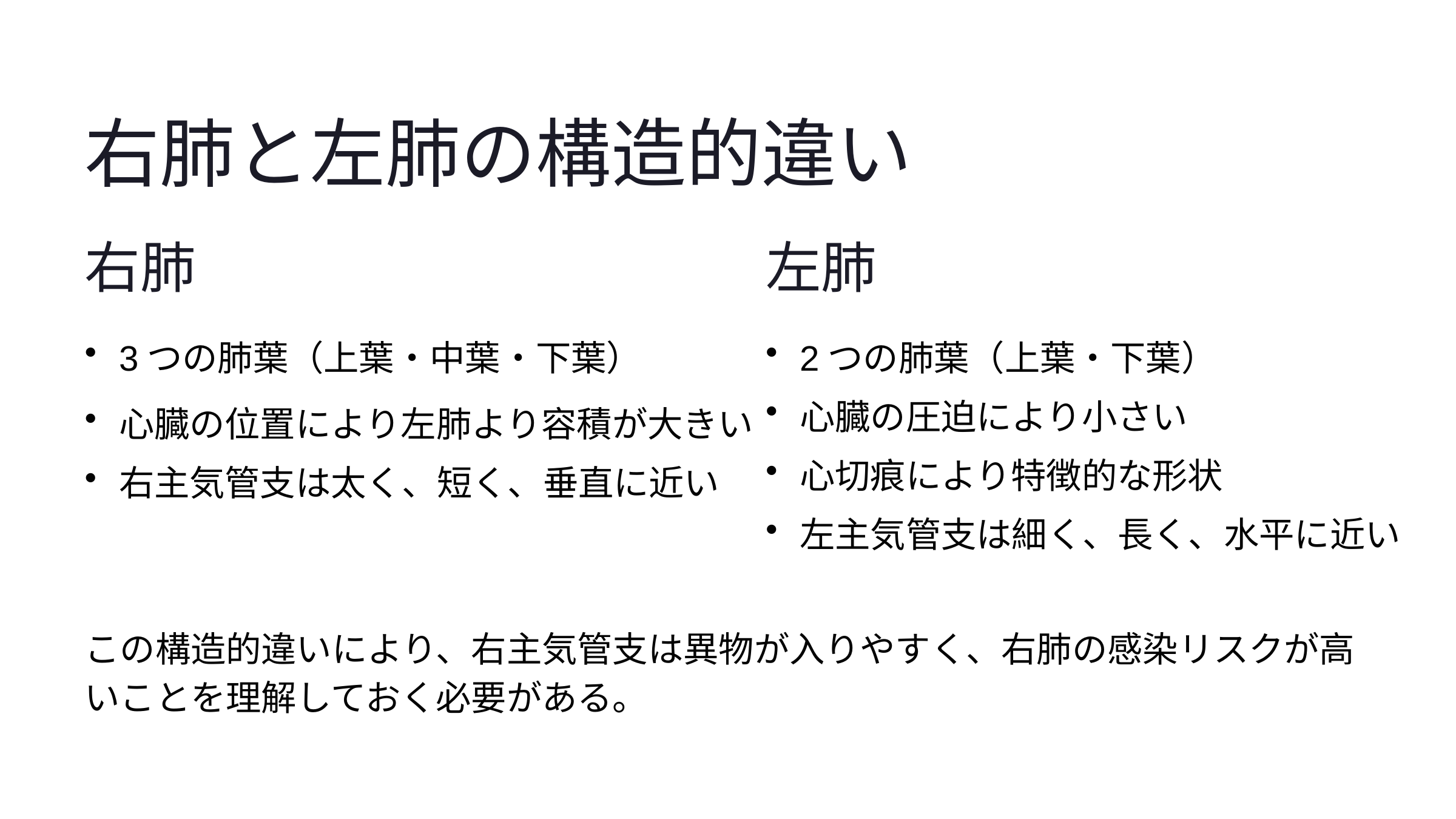

右肺と左肺の構造的違い
右肺
左肺
3つの肺葉（上葉・中葉・下葉）
2つの肺葉（上葉・下葉）
心臓の圧迫により小さい
心臓の位置により左肺より容積が大きい
心切痕により特徴的な形状
右主気管支は太く、短く、垂直に近い
左主気管支は細く、長く、水平に近い
この構造的違いにより、右主気管支は異物が入りやすく、右肺の感染リスクが高いことを理解しておく必要がある。